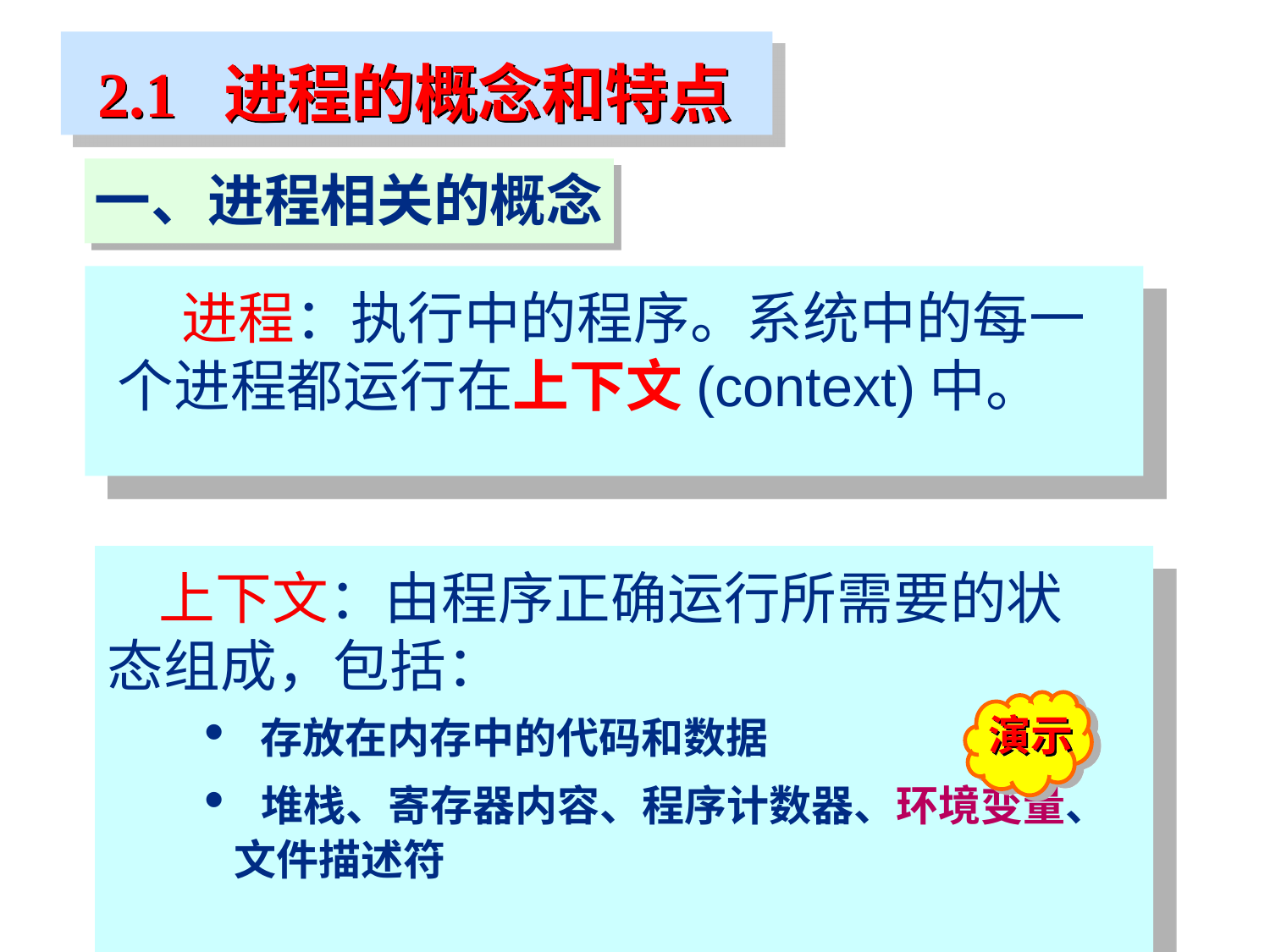

2.1  进程的概念和特点
一、进程相关的概念

    进程：执行中的程序。系统中的每一个进程都运行在上下文(context)中。

   上下文：由程序正确运行所需要的状态组成，包括：
 存放在内存中的代码和数据
 堆栈、寄存器内容、程序计数器、环境变量、文件描述符

演示